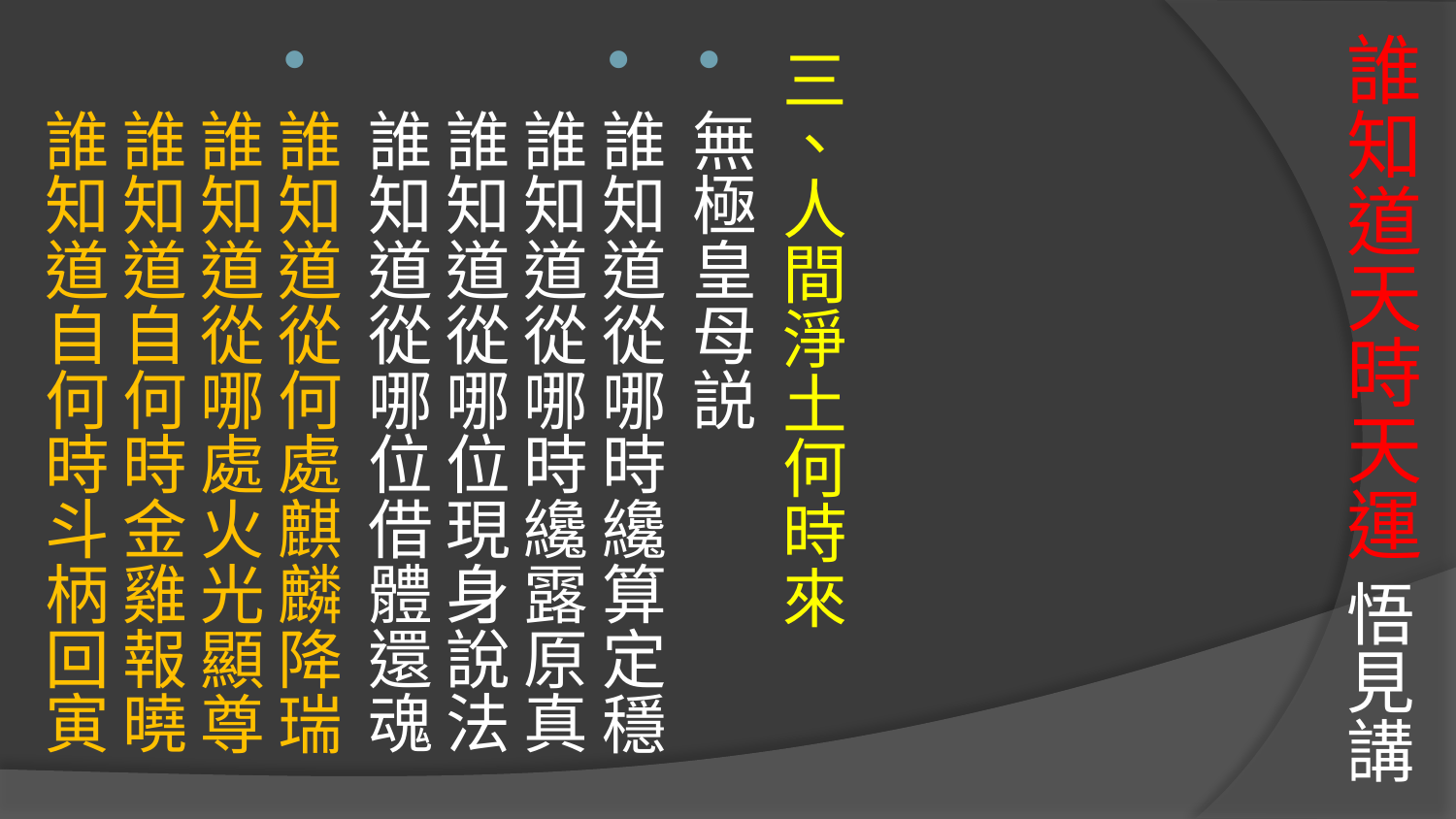

# 誰知道天時天運 悟見講
三、人間淨土何時來
無極皇母説
誰知道從哪時纔算定穩
誰知道從哪時纔露原真
誰知道從哪位現身說法
誰知道從哪位借體還魂
誰知道從何處麒麟降瑞
誰知道從哪處火光顯尊
誰知道自何時金雞報曉
誰知道自何時斗柄回寅